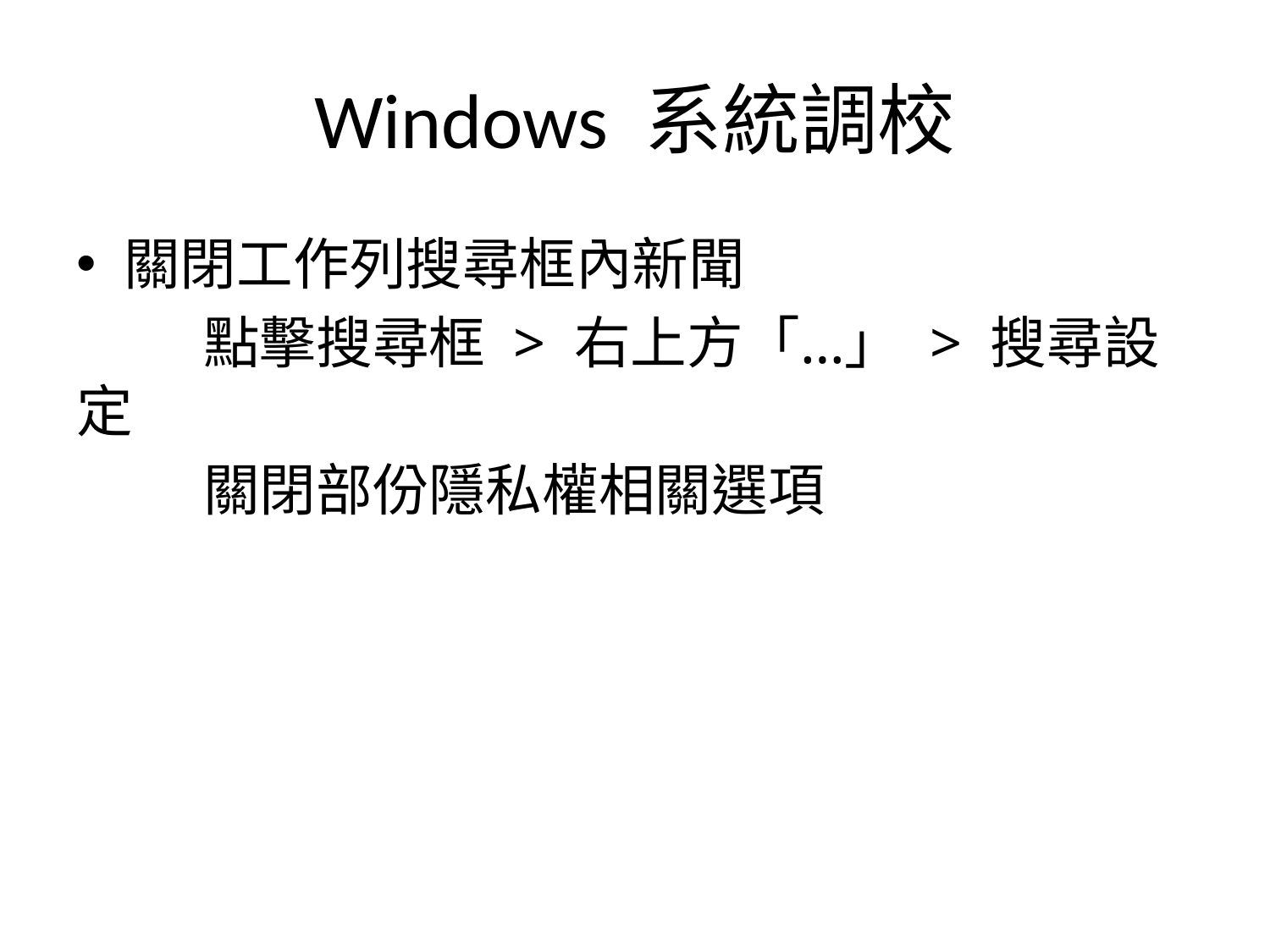

# Windows 系統調校
關閉工作列搜尋框內新聞
	點擊搜尋框 > 右上方「…」 > 搜尋設定
	關閉部份隱私權相關選項